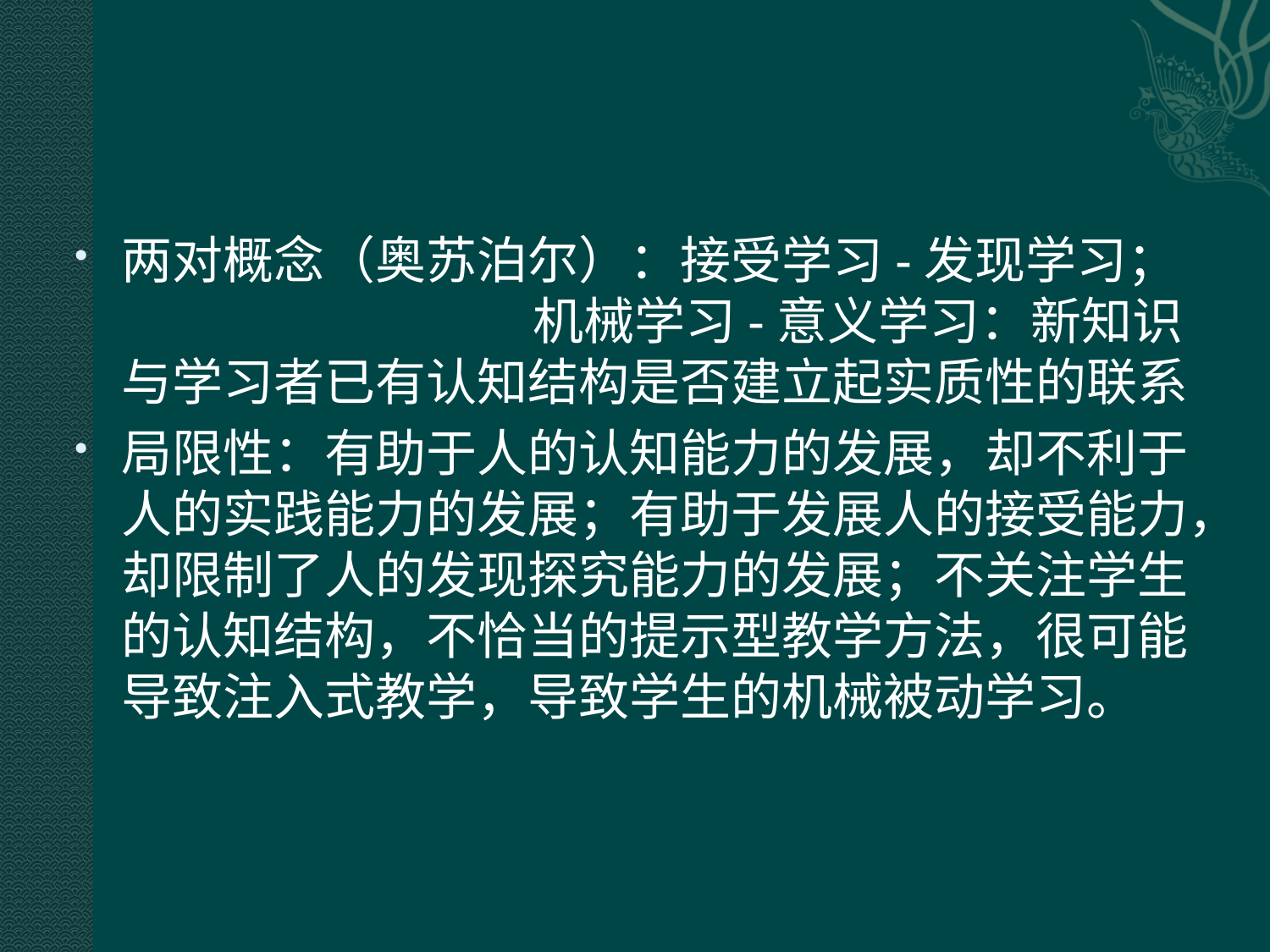

#
两对概念（奥苏泊尔）：接受学习-发现学习；                                      机械学习-意义学习：新知识与学习者已有认知结构是否建立起实质性的联系
局限性：有助于人的认知能力的发展，却不利于人的实践能力的发展；有助于发展人的接受能力，却限制了人的发现探究能力的发展；不关注学生的认知结构，不恰当的提示型教学方法，很可能导致注入式教学，导致学生的机械被动学习。